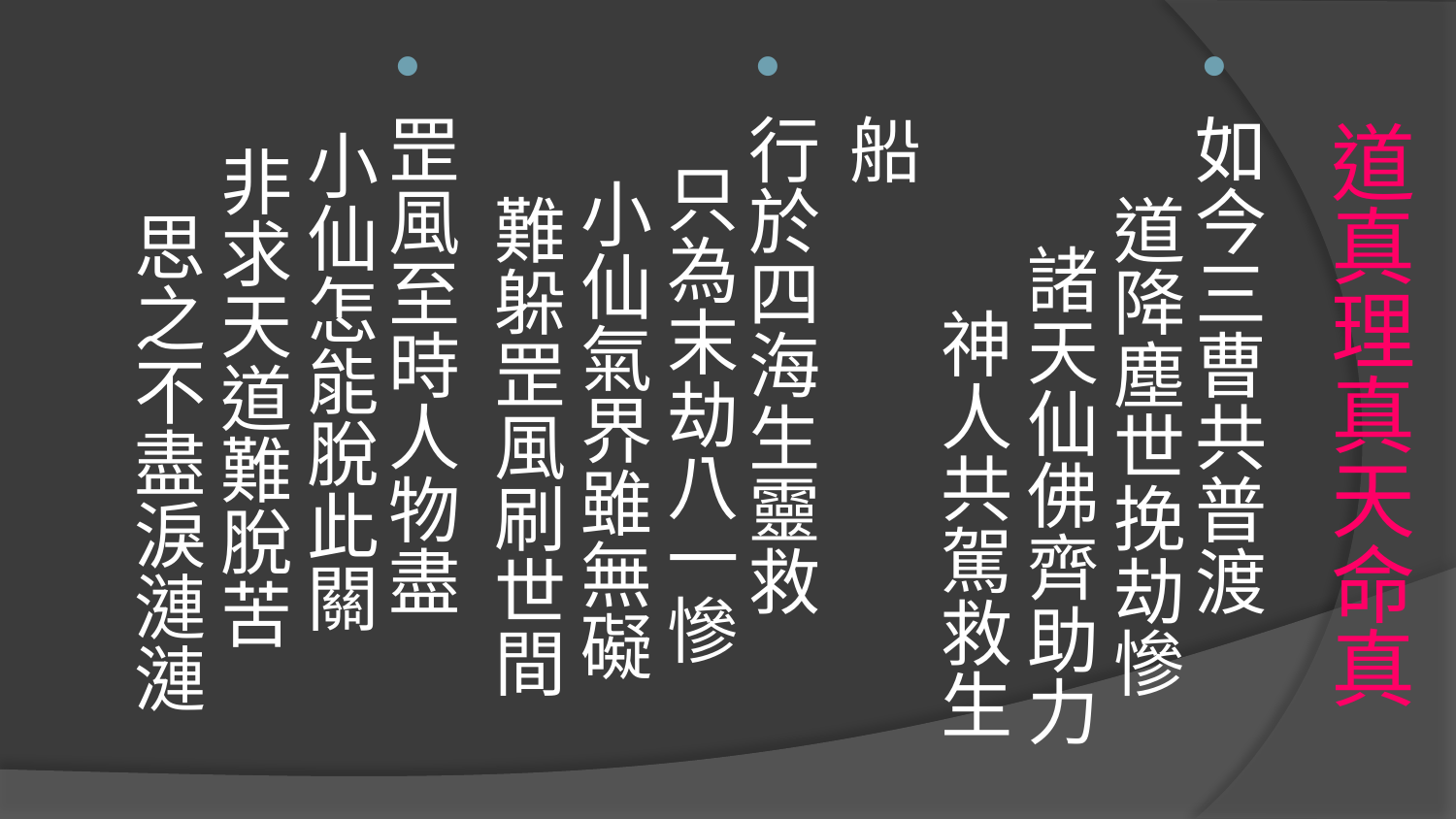

如今三曹共普渡               道降塵世挽劫慘             諸天仙佛齊助力              神人共駕救生船
行於四海生靈救             只為末劫八一慘           小仙氣界雖無礙           難躲罡風刷世間
罡風至時人物盡           小仙怎能脫此關           非求天道難脫苦              思之不盡淚漣漣

# 道真理真天命真